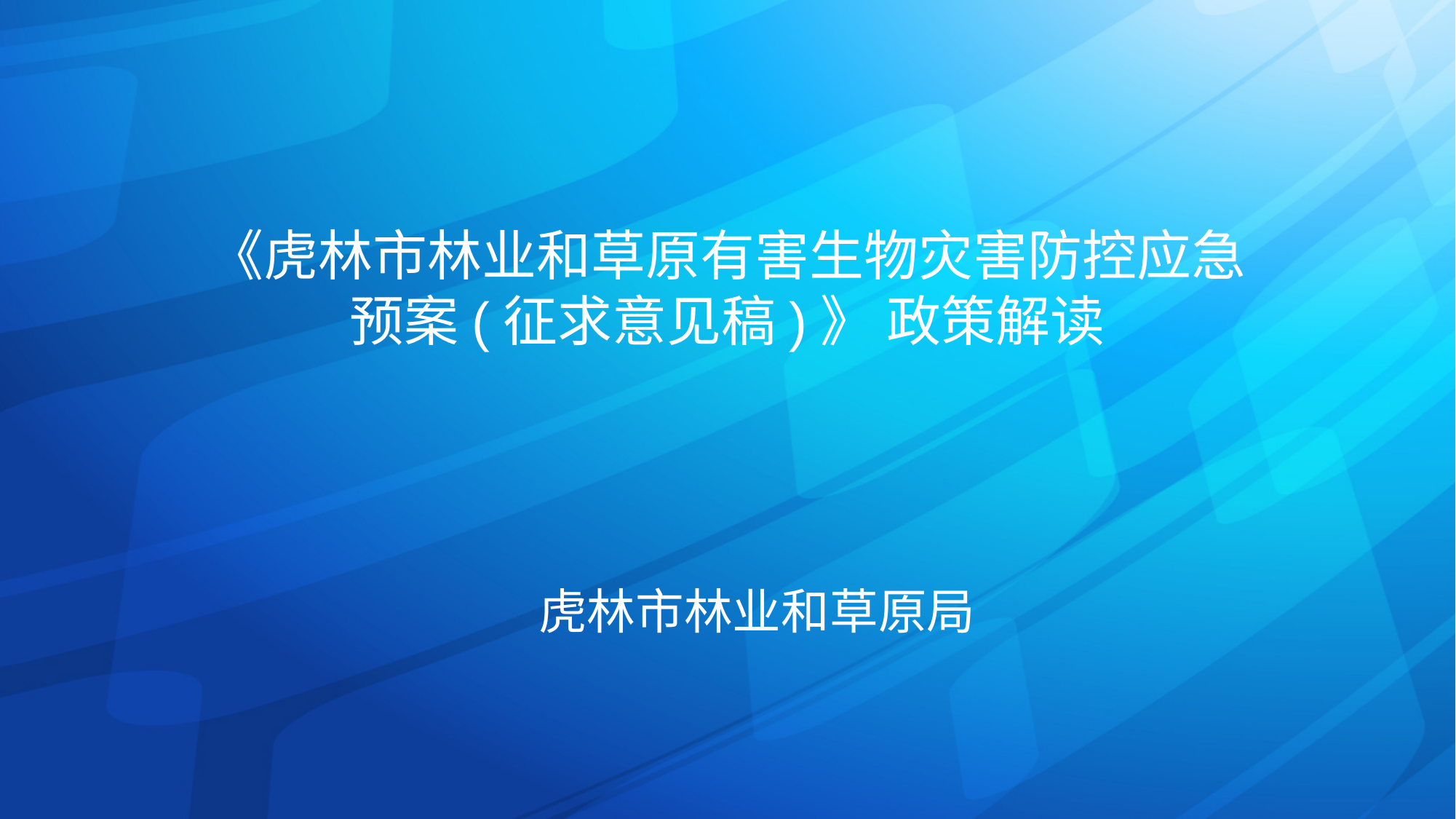

# 《虎林市林业和草原有害生物灾害防控应急预案(征求意见稿)》 政策解读
虎林市林业和草原局